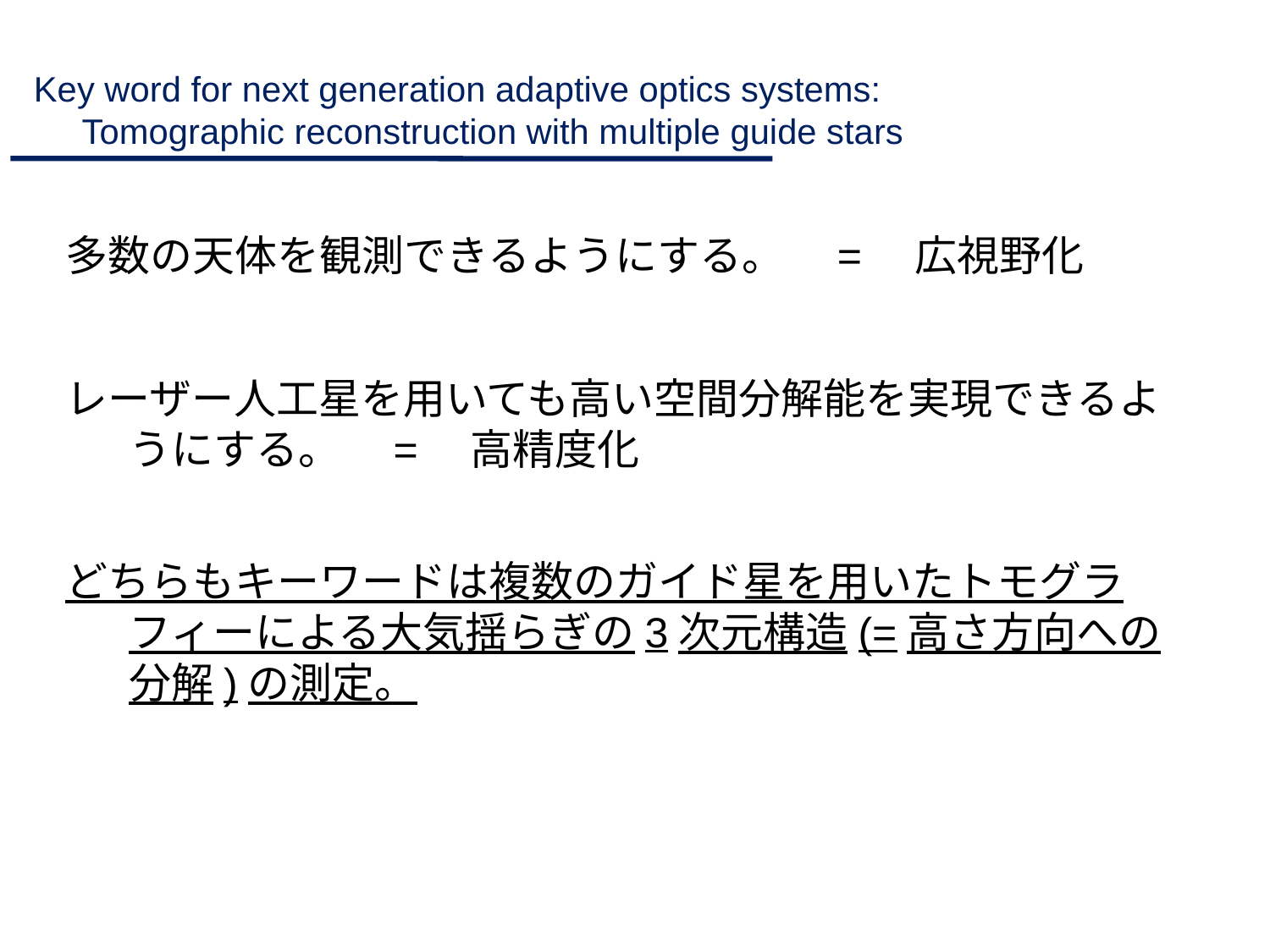

# Key word for next generation adaptive optics systems: Tomographic reconstruction with multiple guide stars
多数の天体を観測できるようにする。　=　広視野化

レーザー人工星を用いても高い空間分解能を実現できるようにする。　=　高精度化

どちらもキーワードは複数のガイド星を用いたトモグラフィーによる大気揺らぎの3次元構造(=高さ方向への分解)の測定。